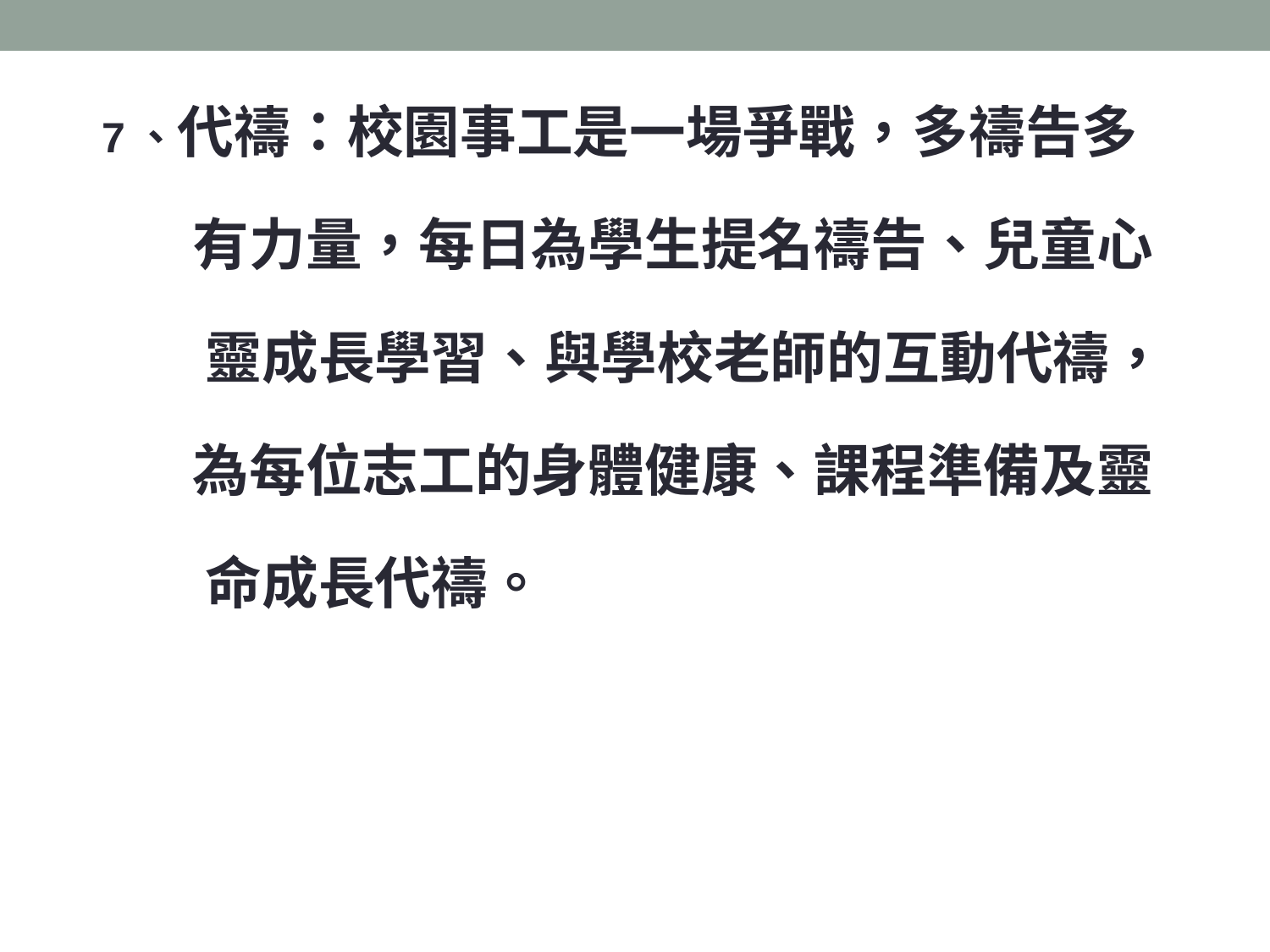

7、代禱：校園事工是一場爭戰，多禱告多
      有力量，每日為學生提名禱告、兒童心
       靈成長學習、與學校老師的互動代禱，
      為每位志工的身體健康、課程準備及靈
       命成長代禱。